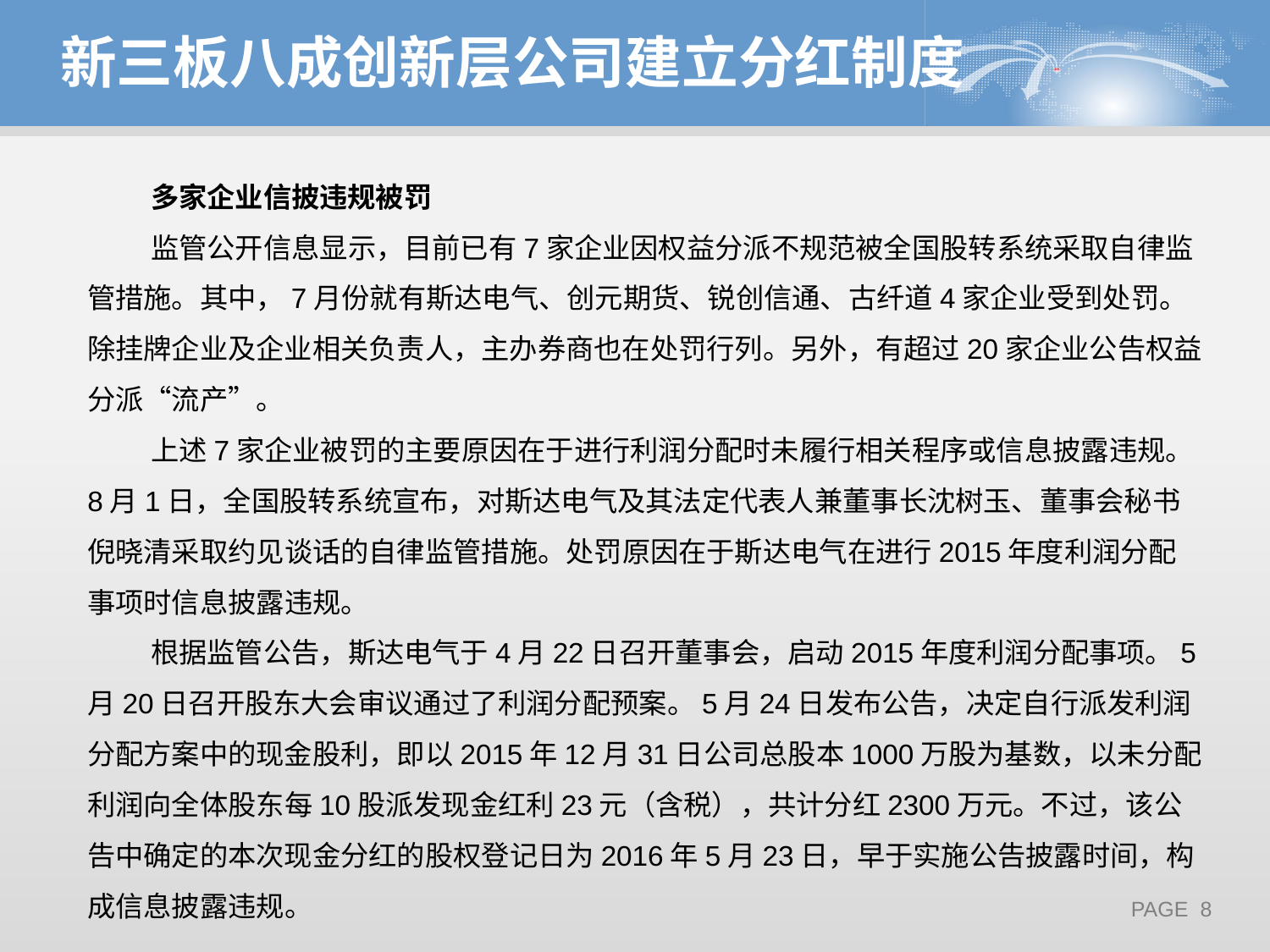

新三板八成创新层公司建立分红制度
多家企业信披违规被罚
监管公开信息显示，目前已有7家企业因权益分派不规范被全国股转系统采取自律监管措施。其中，7月份就有斯达电气、创元期货、锐创信通、古纤道4家企业受到处罚。除挂牌企业及企业相关负责人，主办券商也在处罚行列。另外，有超过20家企业公告权益分派“流产”。
上述7家企业被罚的主要原因在于进行利润分配时未履行相关程序或信息披露违规。8月1日，全国股转系统宣布，对斯达电气及其法定代表人兼董事长沈树玉、董事会秘书倪晓清采取约见谈话的自律监管措施。处罚原因在于斯达电气在进行2015年度利润分配事项时信息披露违规。
根据监管公告，斯达电气于4月22日召开董事会，启动2015年度利润分配事项。5月20日召开股东大会审议通过了利润分配预案。5月24日发布公告，决定自行派发利润分配方案中的现金股利，即以2015年12月31日公司总股本1000万股为基数，以未分配利润向全体股东每10股派发现金红利23元（含税），共计分红2300万元。不过，该公告中确定的本次现金分红的股权登记日为2016年5月23日，早于实施公告披露时间，构成信息披露违规。